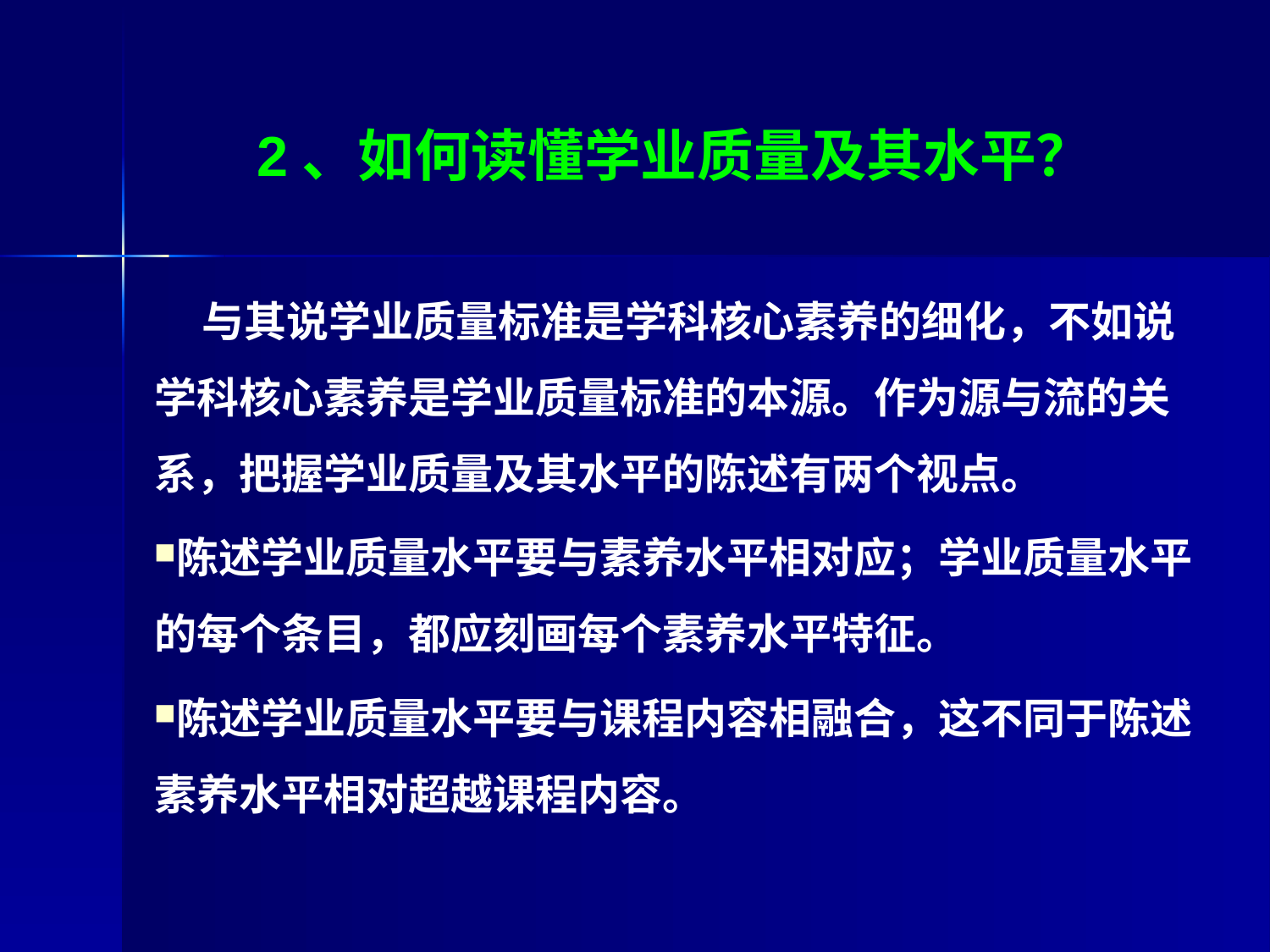

2、如何读懂学业质量及其水平？
    与其说学业质量标准是学科核心素养的细化，不如说学科核心素养是学业质量标准的本源。作为源与流的关系，把握学业质量及其水平的陈述有两个视点。
陈述学业质量水平要与素养水平相对应；学业质量水平的每个条目，都应刻画每个素养水平特征。
陈述学业质量水平要与课程内容相融合，这不同于陈述素养水平相对超越课程内容。